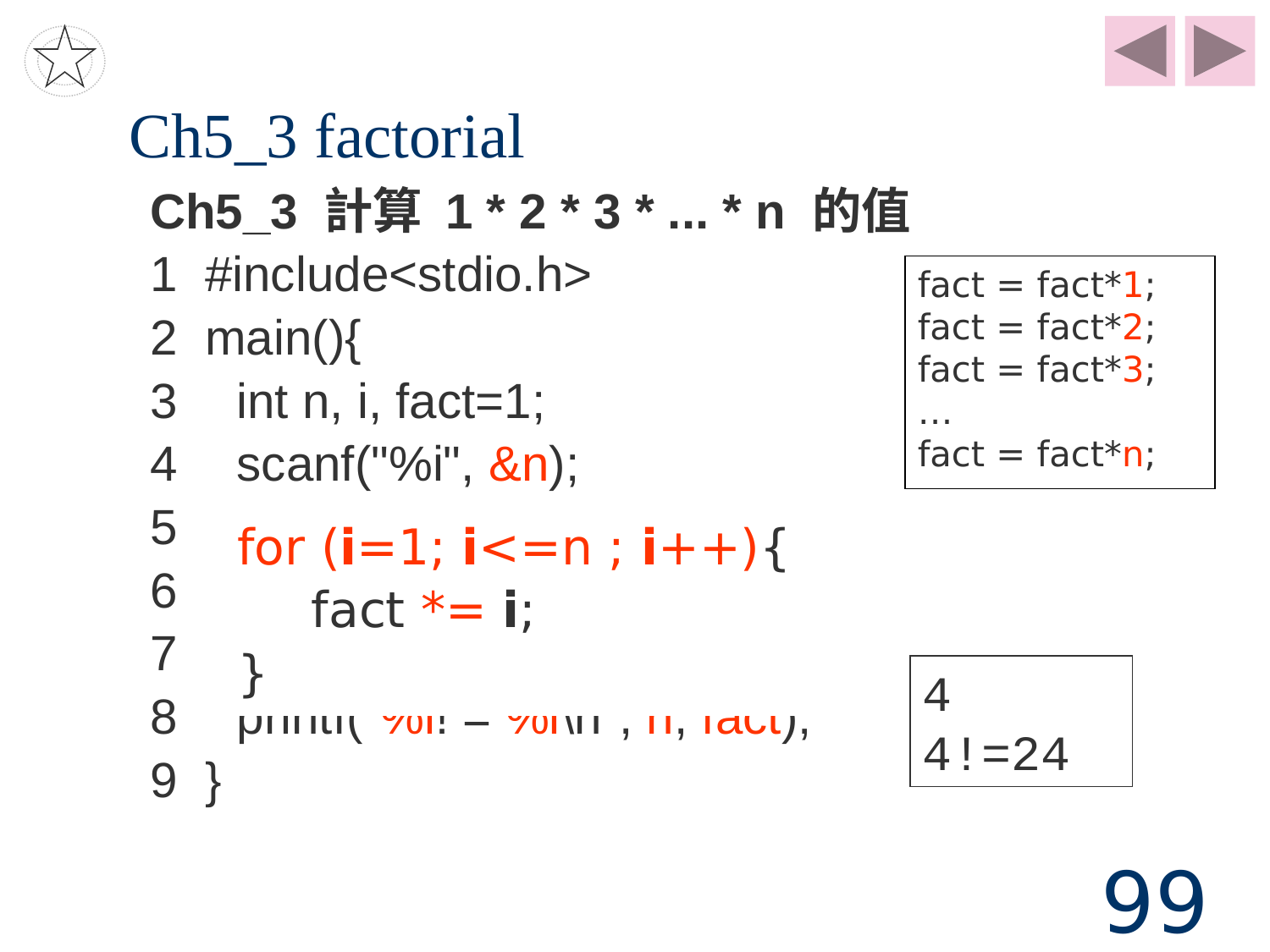

# Ch5_3 factorial
Ch5_3 計算 1 * 2 * 3 * ... * n 的值
1  #include<stdio.h>
2  main(){
3	int n, i, fact=1;
4	scanf("%i", &n);
5
6
7
8	printf("%i! = %i\n", n, fact);
9  }
fact = fact*1;
fact = fact*2;
fact = fact*3;
…
fact = fact*n;
for (i=1; i<=n ; i++){
	fact *= i;
}
4
4!=24
99